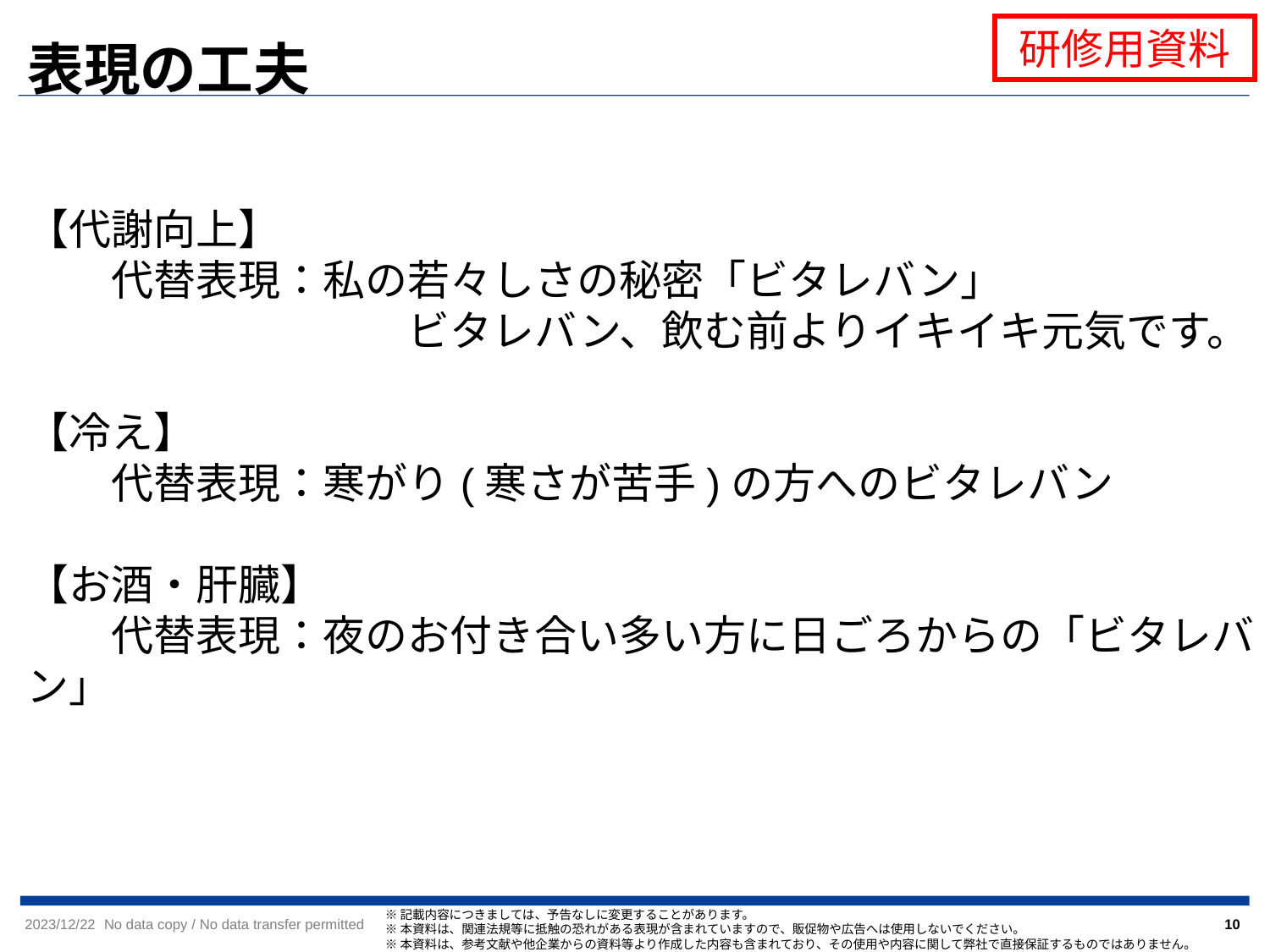

表現の工夫
【代謝向上】
　　代替表現：私の若々しさの秘密「ビタレバン」
　　　　　　　　　ビタレバン、飲む前よりイキイキ元気です。

【冷え】
　　代替表現：寒がり(寒さが苦手)の方へのビタレバン

【お酒・肝臓】
　　代替表現：夜のお付き合い多い方に日ごろからの「ビタレバン」